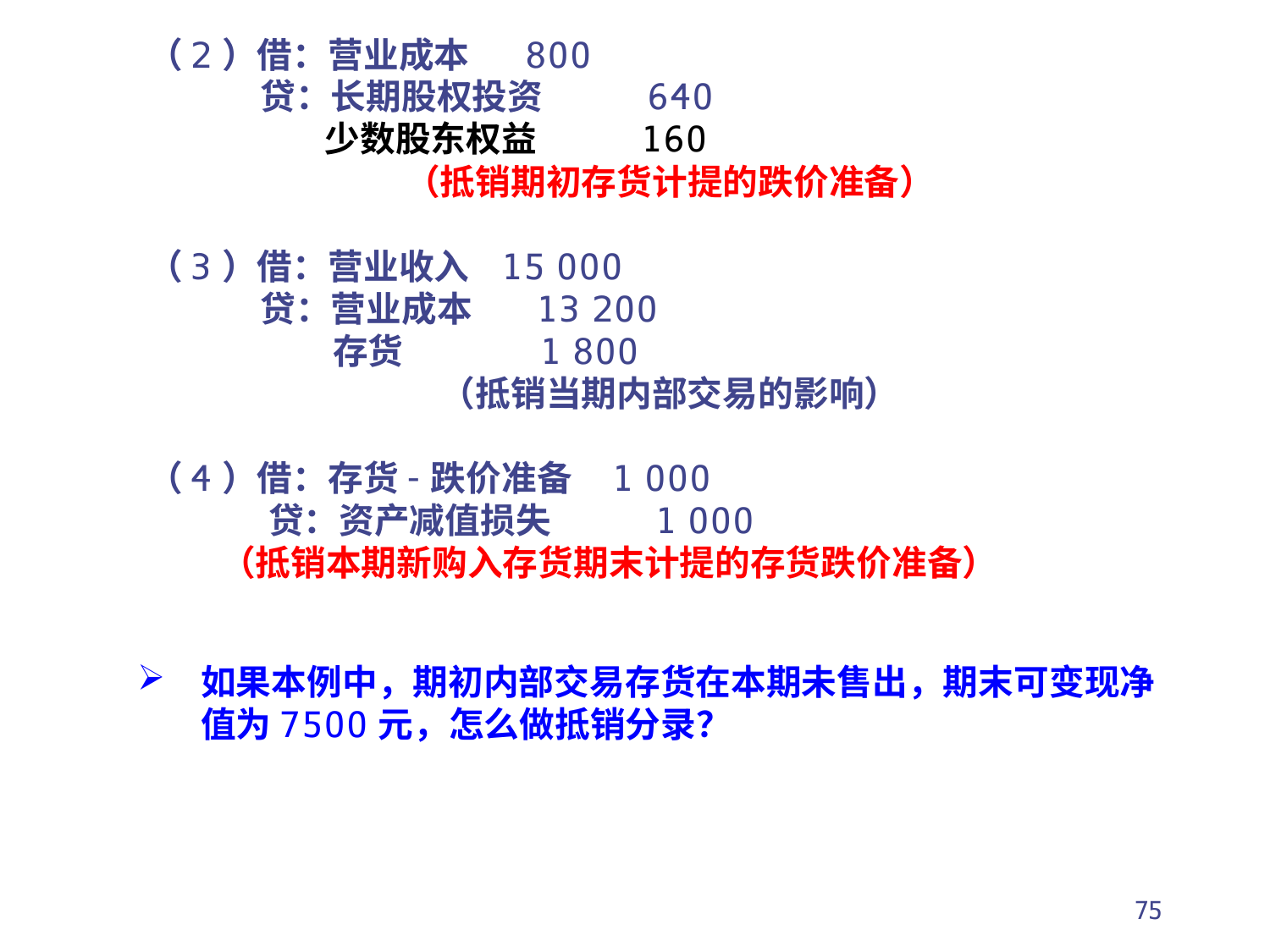

（2）借：营业成本      800
             贷：长期股权投资            640
                     少数股东权益            160
（抵销期初存货计提的跌价准备）

（3）借：营业收入   15 000
             贷：营业成本       13 200
                      存货                1 800
（抵销当期内部交易的影响）

（4）借：存货-跌价准备    1 000
              贷：资产减值损失            1 000
        （抵销本期新购入存货期末计提的存货跌价准备）

如果本例中，期初内部交易存货在本期未售出，期末可变现净值为7500元，怎么做抵销分录？
75